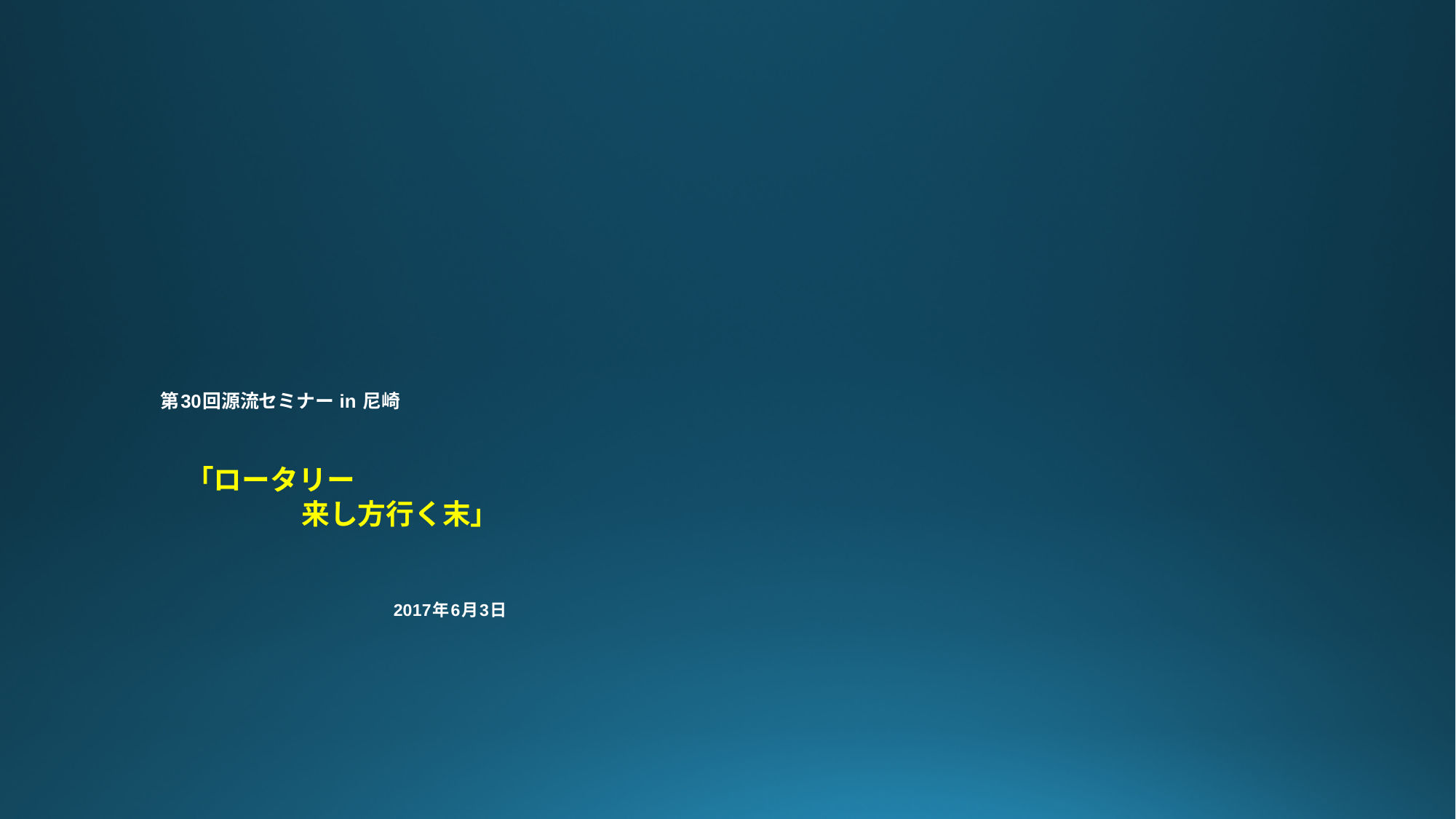

# 第30回源流セミナー in 尼崎 　「ロータリー 　　　　　来し方行く末」 　　　 　　　　　　　　　　　　　　　　　 　　　　　　　　　　　　　　　　2017年6月3日